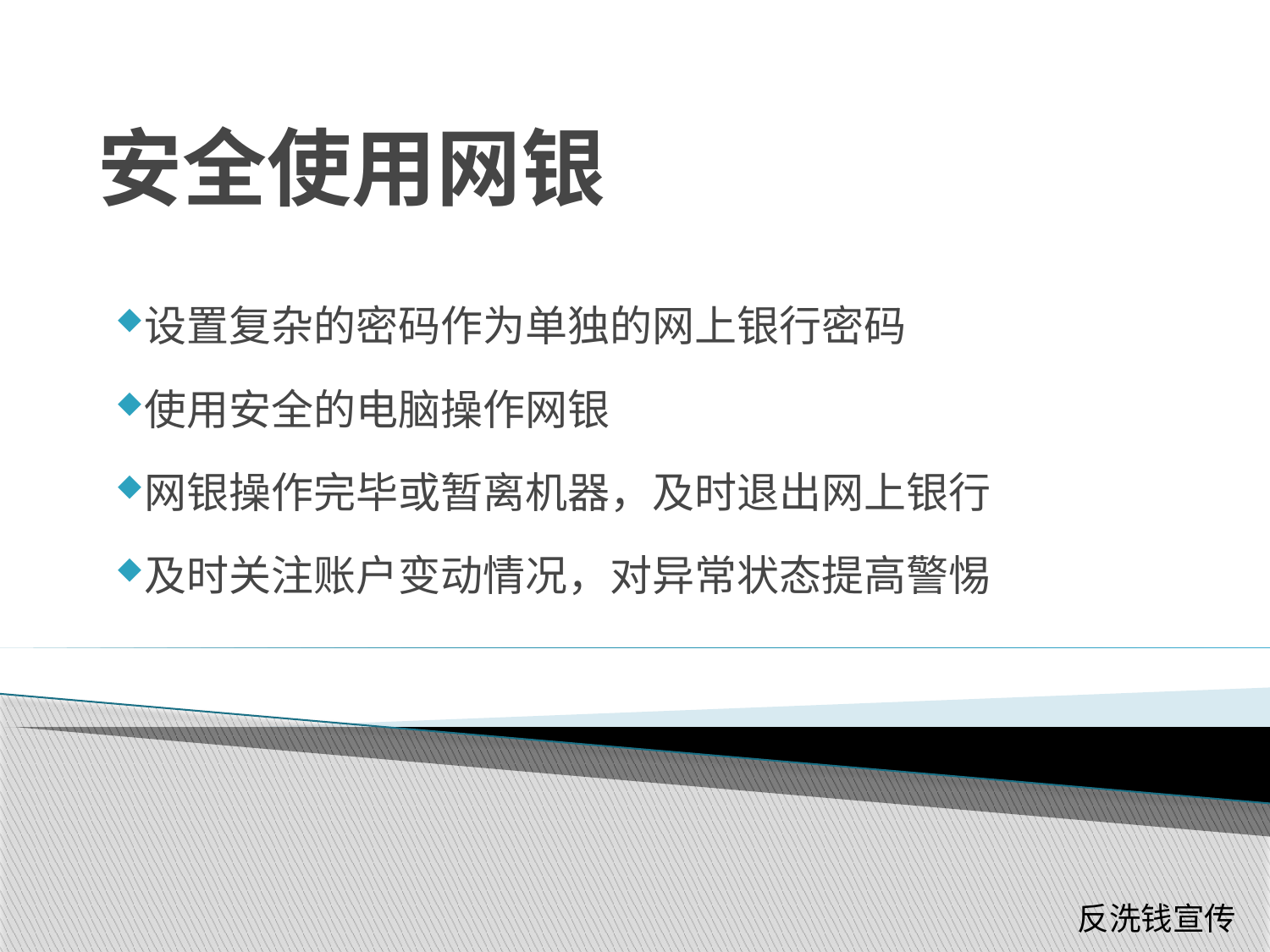

# 安全使用网银
设置复杂的密码作为单独的网上银行密码
使用安全的电脑操作网银
网银操作完毕或暂离机器，及时退出网上银行
及时关注账户变动情况，对异常状态提高警惕
反洗钱宣传